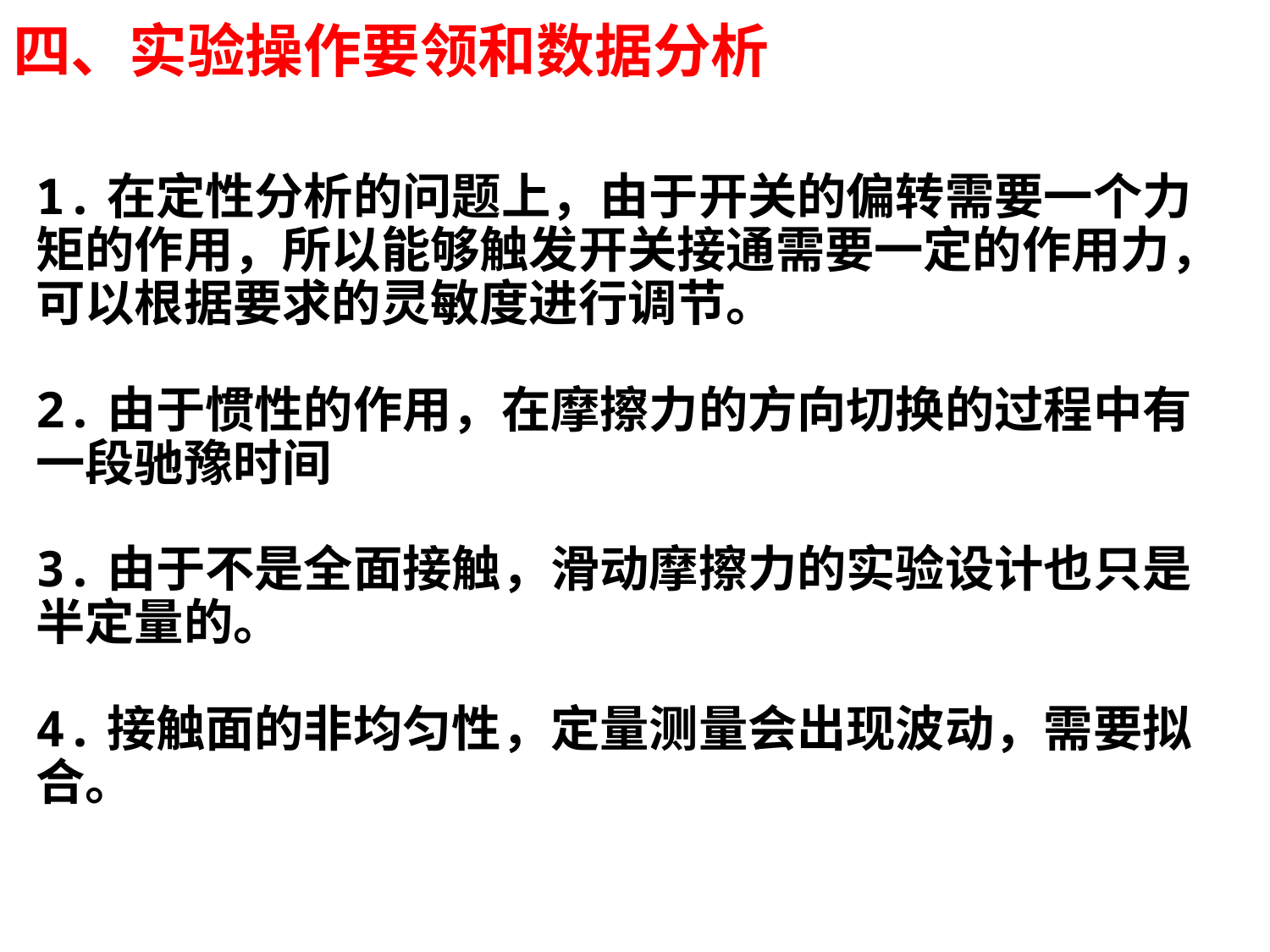

# 四、实验操作要领和数据分析
1.在定性分析的问题上，由于开关的偏转需要一个力矩的作用，所以能够触发开关接通需要一定的作用力，可以根据要求的灵敏度进行调节。

2.由于惯性的作用，在摩擦力的方向切换的过程中有一段驰豫时间

3.由于不是全面接触，滑动摩擦力的实验设计也只是半定量的。

4.接触面的非均匀性，定量测量会出现波动，需要拟合。